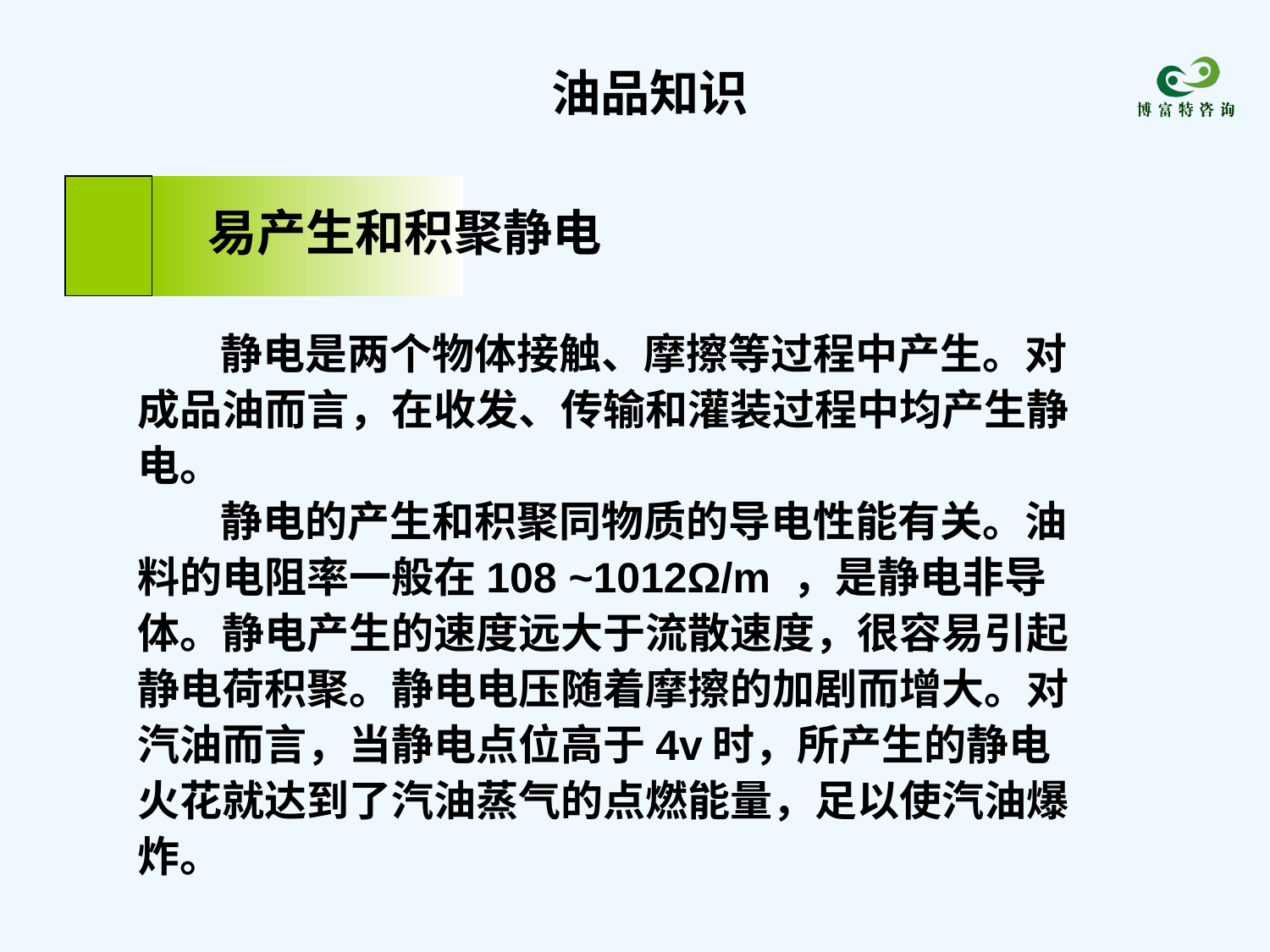

油品知识

易产生和积聚静电
 静电是两个物体接触、摩擦等过程中产生。对成品油而言，在收发、传输和灌装过程中均产生静电。
 静电的产生和积聚同物质的导电性能有关。油料的电阻率一般在108 ~1012Ω/m ，是静电非导体。静电产生的速度远大于流散速度，很容易引起静电荷积聚。静电电压随着摩擦的加剧而增大。对汽油而言，当静电点位高于4v时，所产生的静电火花就达到了汽油蒸气的点燃能量，足以使汽油爆炸。
15